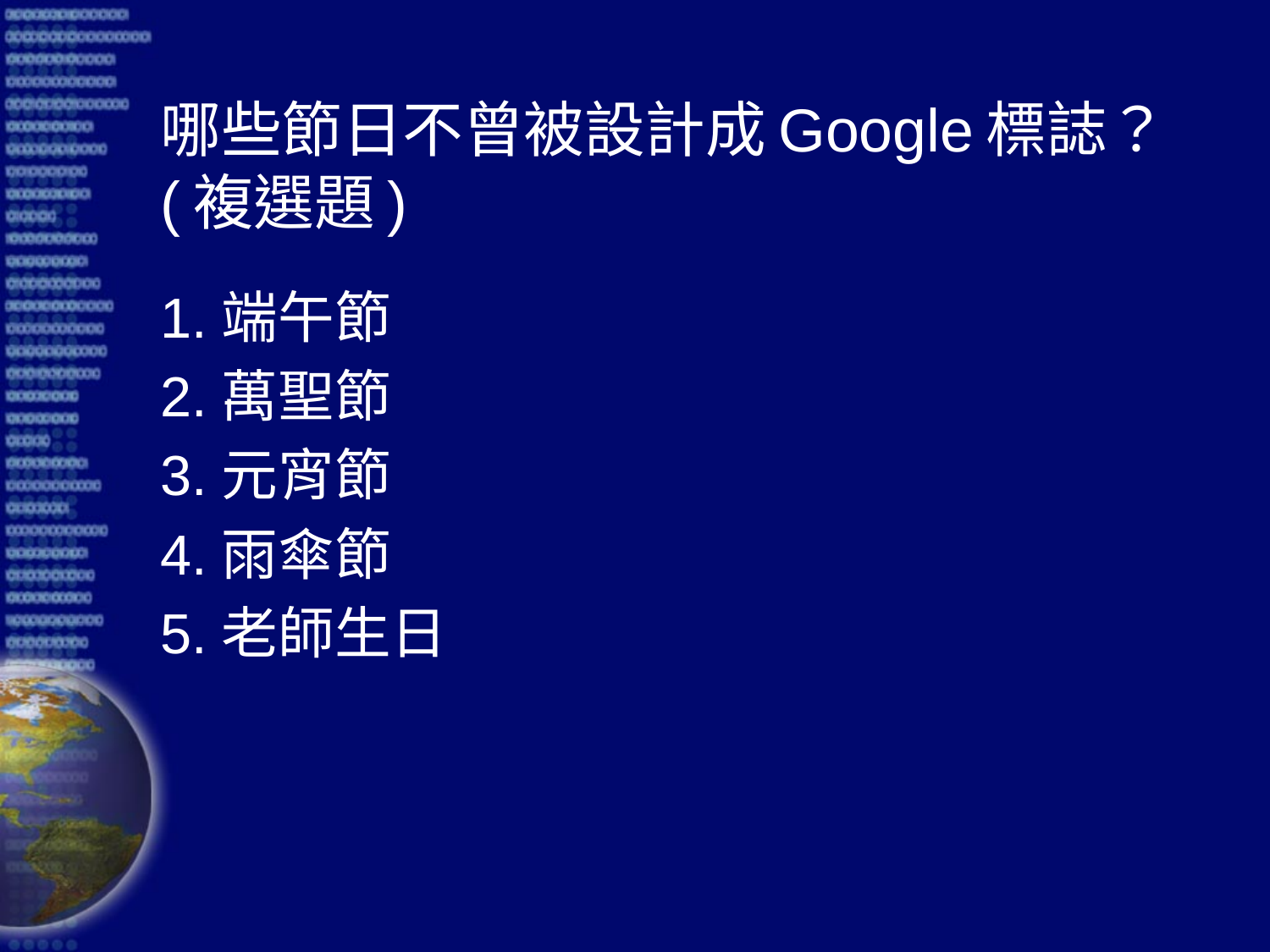

# 哪些節日不曾被設計成Google標誌？(複選題)
1.端午節
2.萬聖節
3.元宵節
4.雨傘節
5.老師生日